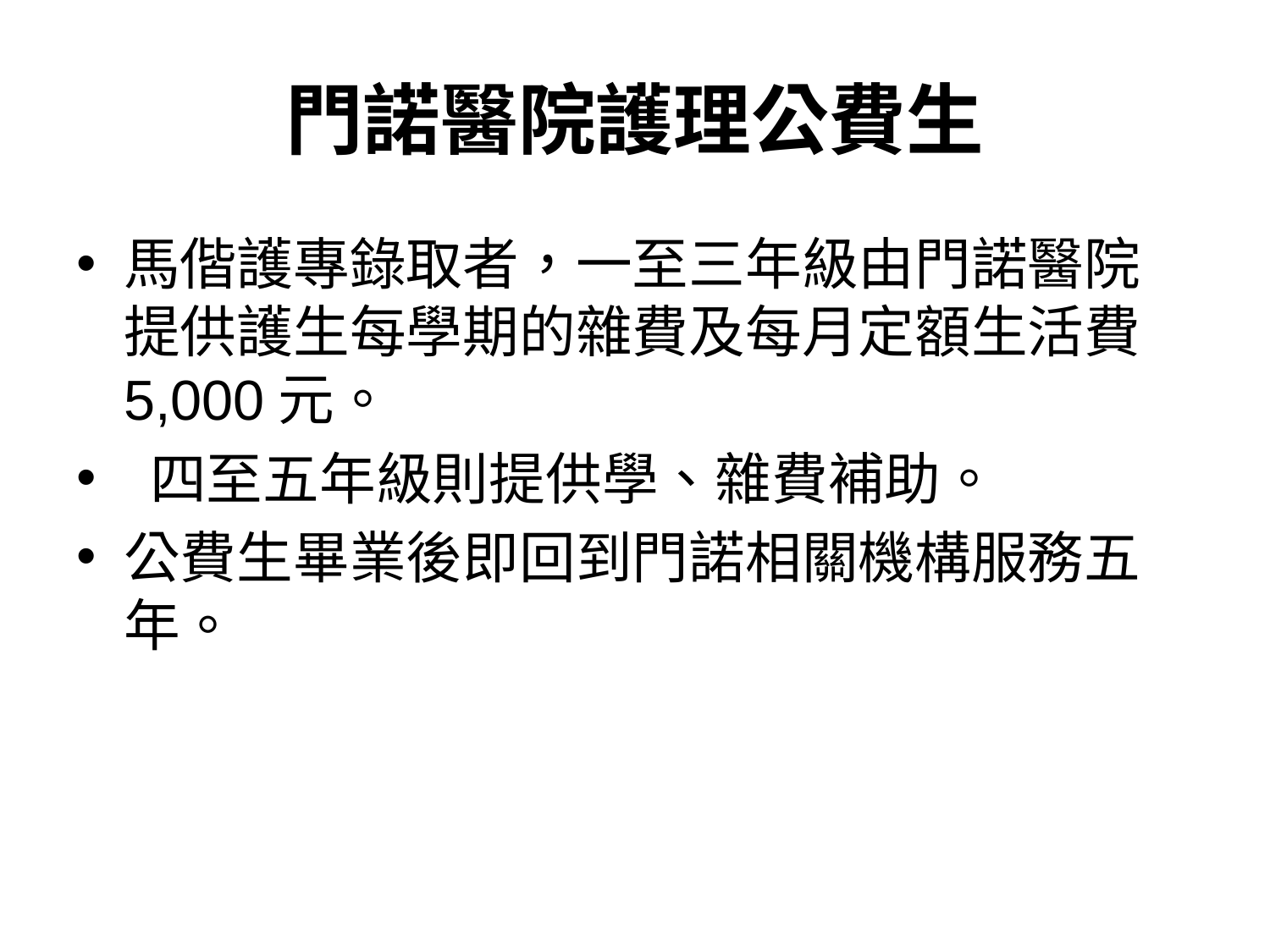

# 門諾醫院護理公費生
馬偕護專錄取者，一至三年級由門諾醫院提供護生每學期的雜費及每月定額生活費5,000元。
 四至五年級則提供學、雜費補助。
公費生畢業後即回到門諾相關機構服務五年。